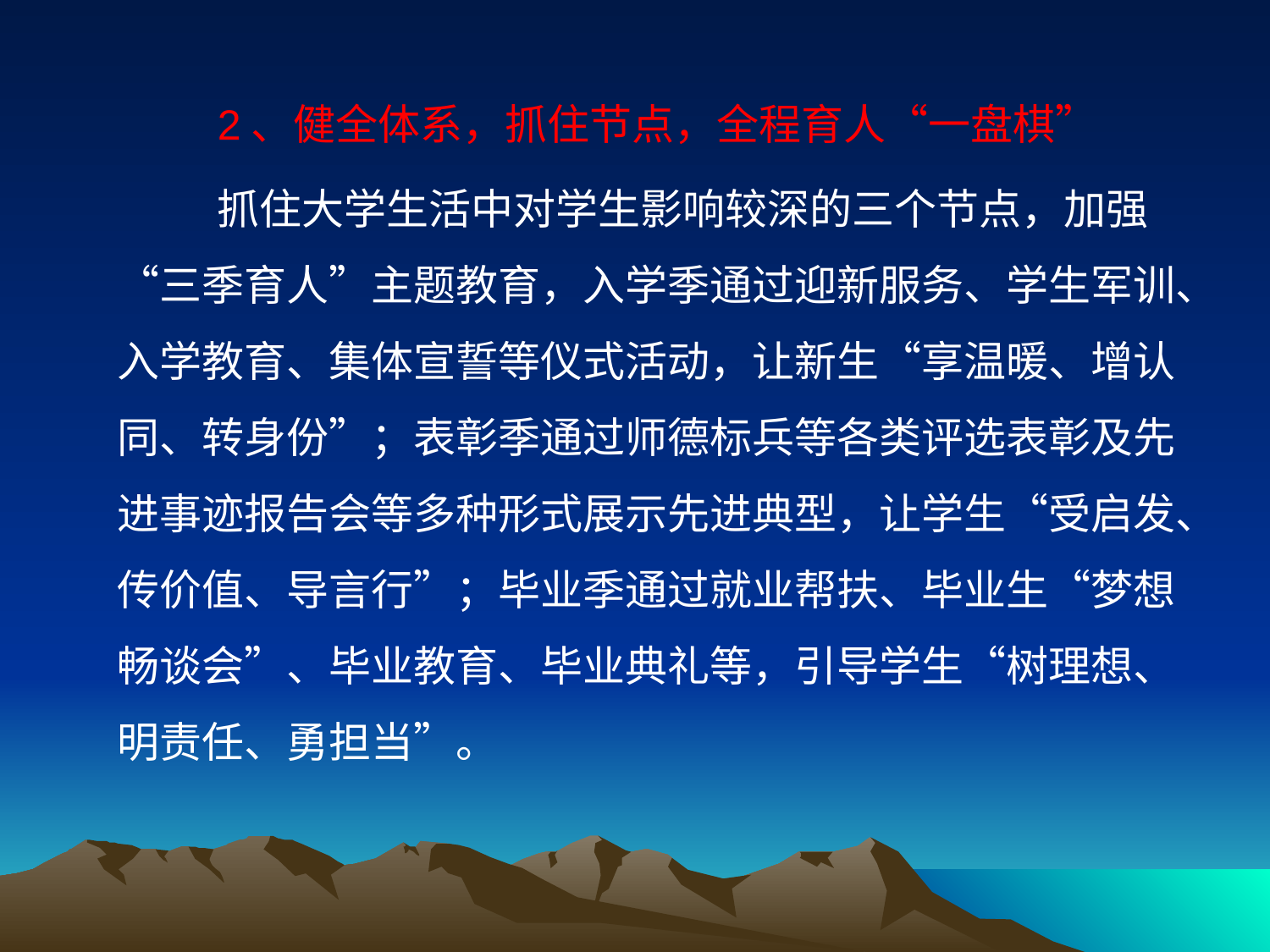

2、健全体系，抓住节点，全程育人“一盘棋”
抓住大学生活中对学生影响较深的三个节点，加强“三季育人”主题教育，入学季通过迎新服务、学生军训、入学教育、集体宣誓等仪式活动，让新生“享温暖、增认同、转身份”；表彰季通过师德标兵等各类评选表彰及先进事迹报告会等多种形式展示先进典型，让学生“受启发、传价值、导言行”；毕业季通过就业帮扶、毕业生“梦想畅谈会”、毕业教育、毕业典礼等，引导学生“树理想、明责任、勇担当”。